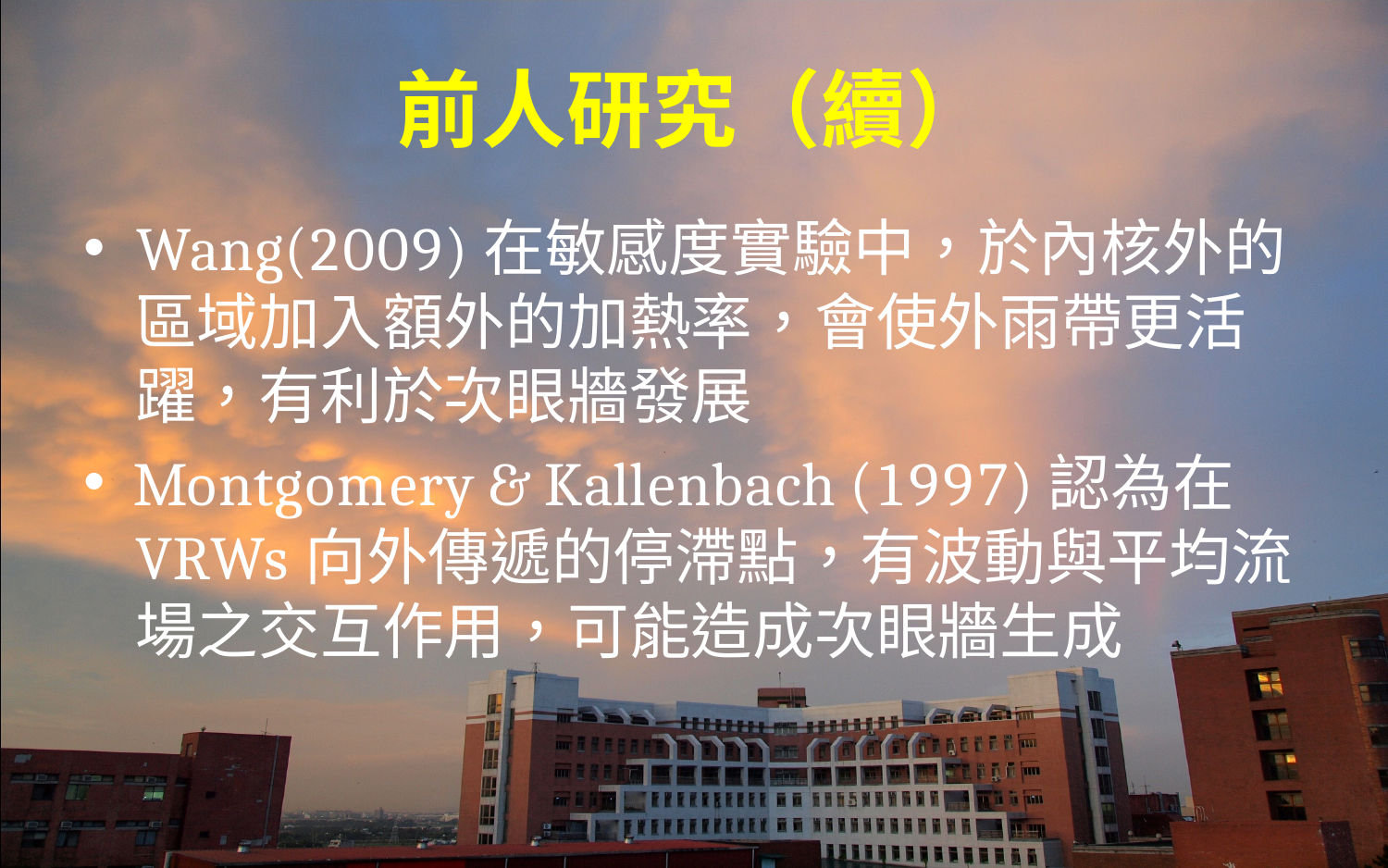

# 前人研究（續）
Wang(2009)在敏感度實驗中，於內核外的區域加入額外的加熱率，會使外雨帶更活躍，有利於次眼牆發展
Montgomery & Kallenbach (1997)認為在VRWs向外傳遞的停滯點，有波動與平均流場之交互作用，可能造成次眼牆生成